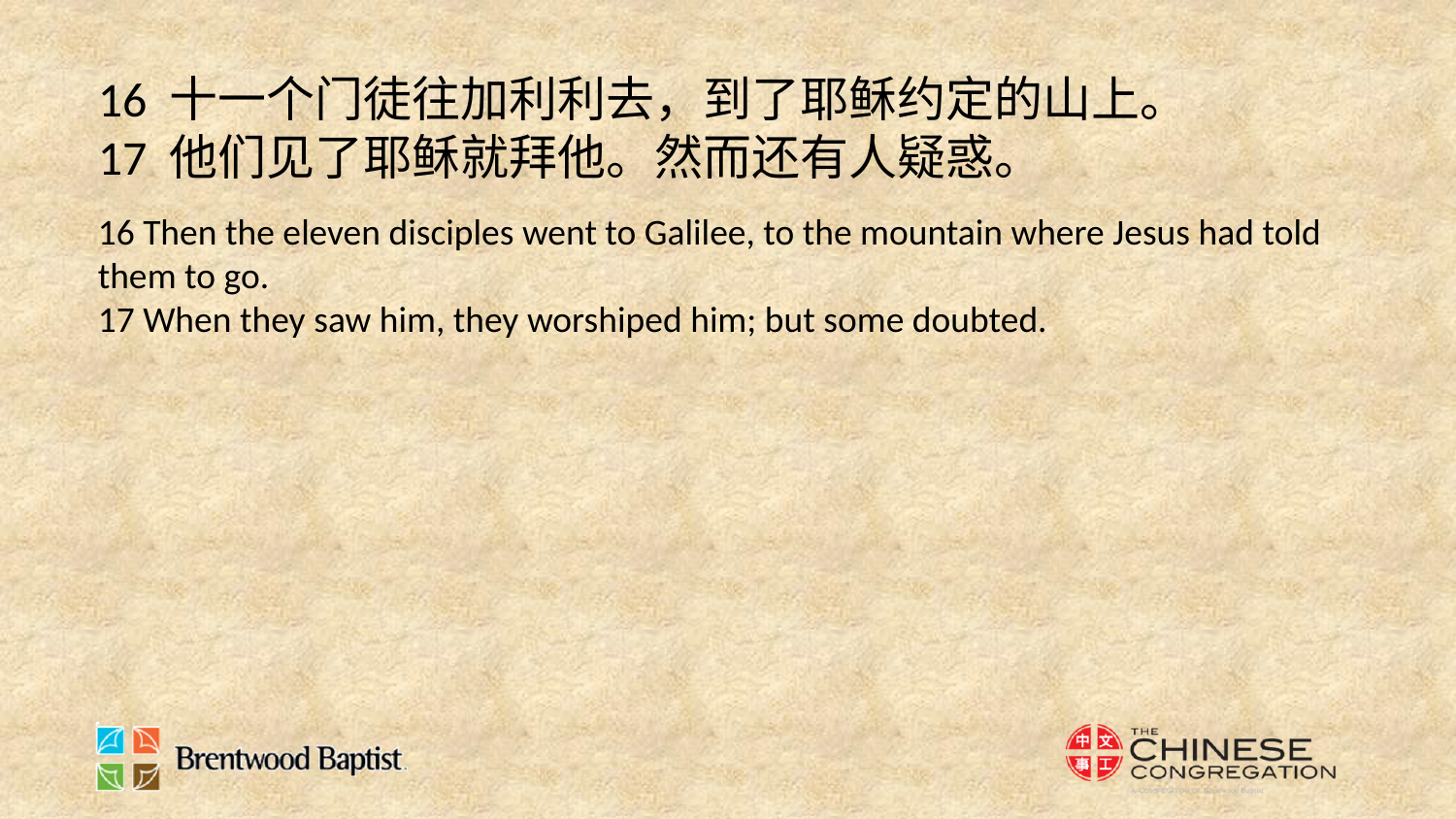

16 十一个门徒往加利利去，到了耶稣约定的山上。
17 他们见了耶稣就拜他。然而还有人疑惑。

16 Then the eleven disciples went to Galilee, to the mountain where Jesus had told them to go.
17 When they saw him, they worshiped him; but some doubted.